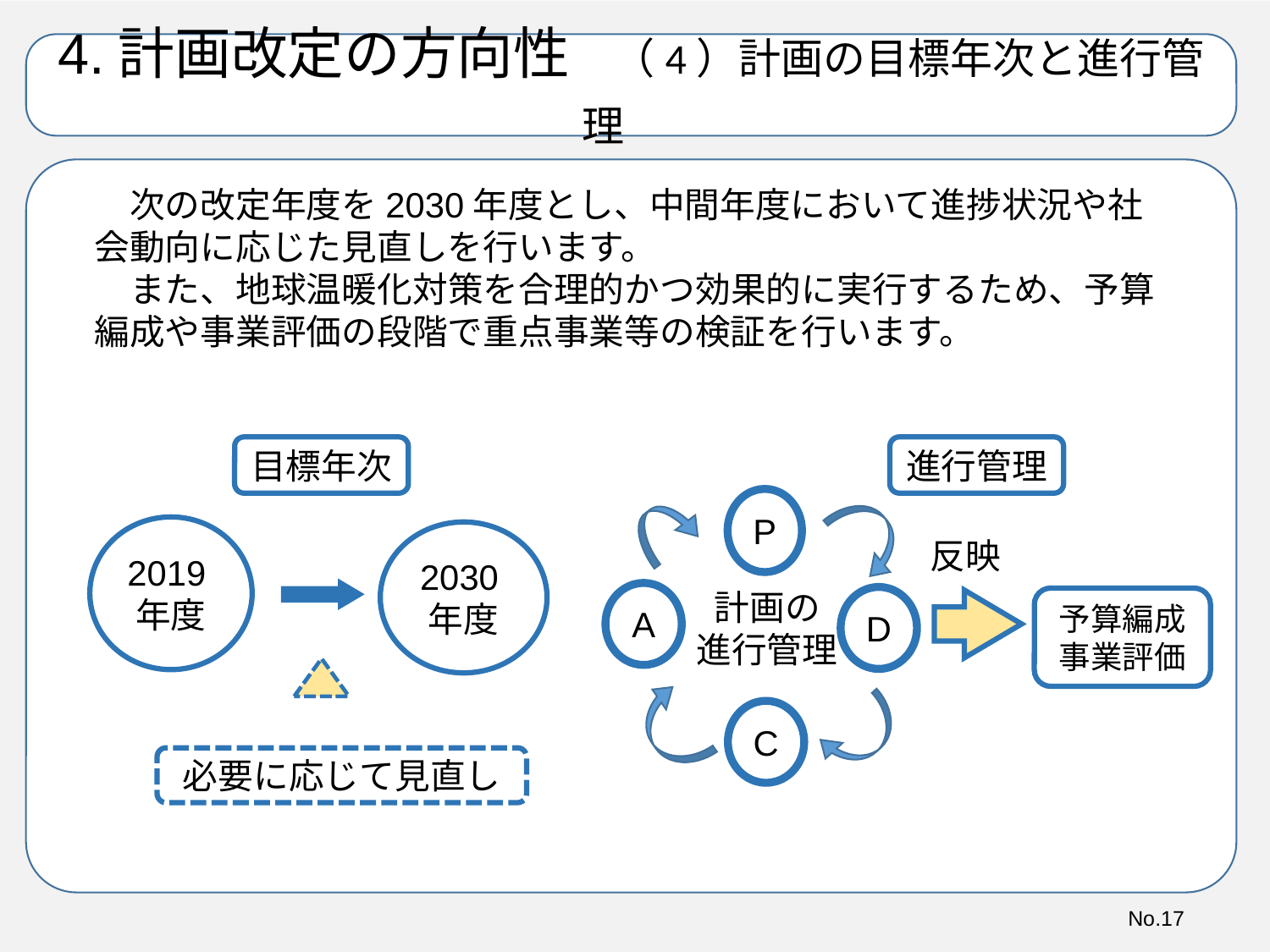

4.計画改定の方向性　（4）計画の目標年次と進行管理
　次の改定年度を2030年度とし、中間年度において進捗状況や社会動向に応じた見直しを行います。
　また、地球温暖化対策を合理的かつ効果的に実行するため、予算編成や事業評価の段階で重点事業等の検証を行います。

目標年次
進行管理
P

2019年度
2030年度
反映
計画の
進行管理
A

D
予算編成
事業評価

C

必要に応じて見直し
No.17